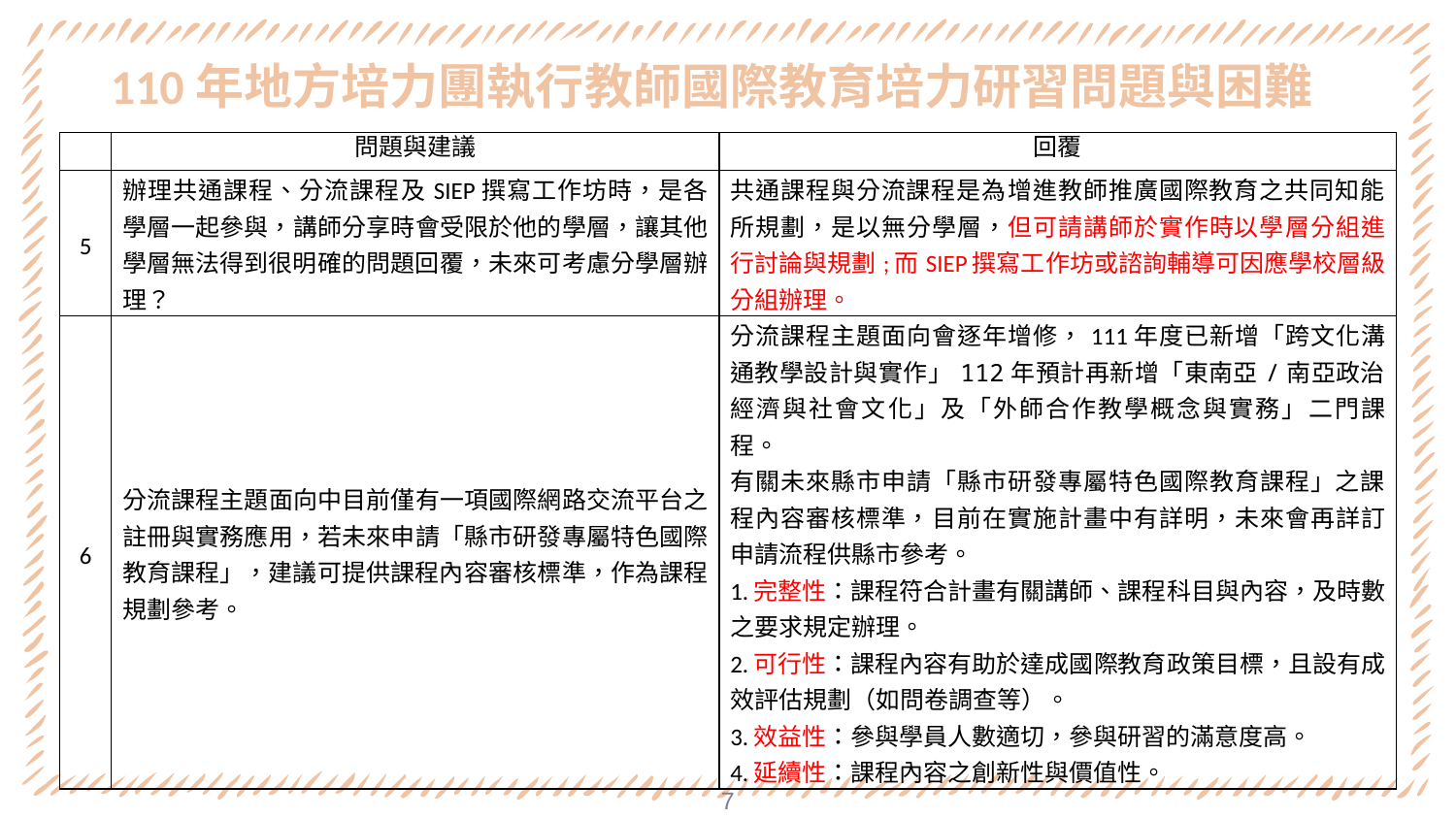

# 110年地方培力團執行教師國際教育培力研習問題與困難
|  | 問題與建議 | 回覆 |
| --- | --- | --- |
| 5 | 辦理共通課程、分流課程及SIEP撰寫工作坊時，是各學層一起參與，講師分享時會受限於他的學層，讓其他學層無法得到很明確的問題回覆，未來可考慮分學層辦理？ | 共通課程與分流課程是為增進教師推廣國際教育之共同知能所規劃，是以無分學層，但可請講師於實作時以學層分組進行討論與規劃;而SIEP撰寫工作坊或諮詢輔導可因應學校層級分組辦理。 |
| 6 | 分流課程主題面向中目前僅有一項國際網路交流平台之註冊與實務應用，若未來申請「縣市研發專屬特色國際教育課程」，建議可提供課程內容審核標準，作為課程規劃參考。 | 分流課程主題面向會逐年增修，111年度已新增「跨文化溝通教學設計與實作」112年預計再新增「東南亞/南亞政治經濟與社會文化」及「外師合作教學概念與實務」二門課程。 有關未來縣市申請「縣市研發專屬特色國際教育課程」之課程內容審核標準，目前在實施計畫中有詳明，未來會再詳訂申請流程供縣市參考。 1.完整性：課程符合計畫有關講師、課程科目與內容，及時數之要求規定辦理。 2.可行性：課程內容有助於達成國際教育政策目標，且設有成效評估規劃（如問卷調查等）。 3.效益性：參與學員人數適切，參與研習的滿意度高。 4.延續性：課程內容之創新性與價值性。 |
7